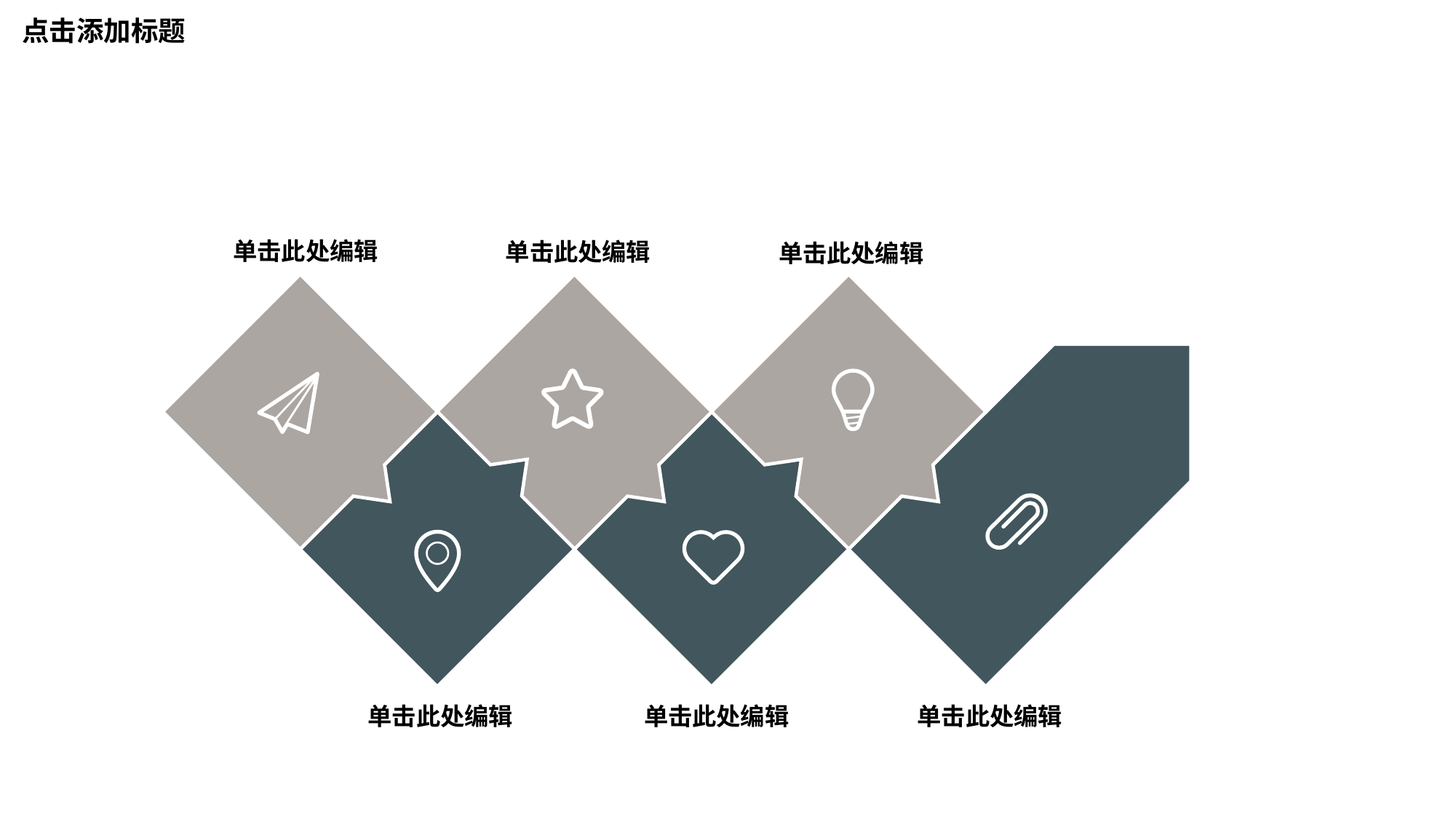

点击添加标题
单击此处编辑

单击此处编辑

单击此处编辑

单击此处编辑

单击此处编辑

单击此处编辑